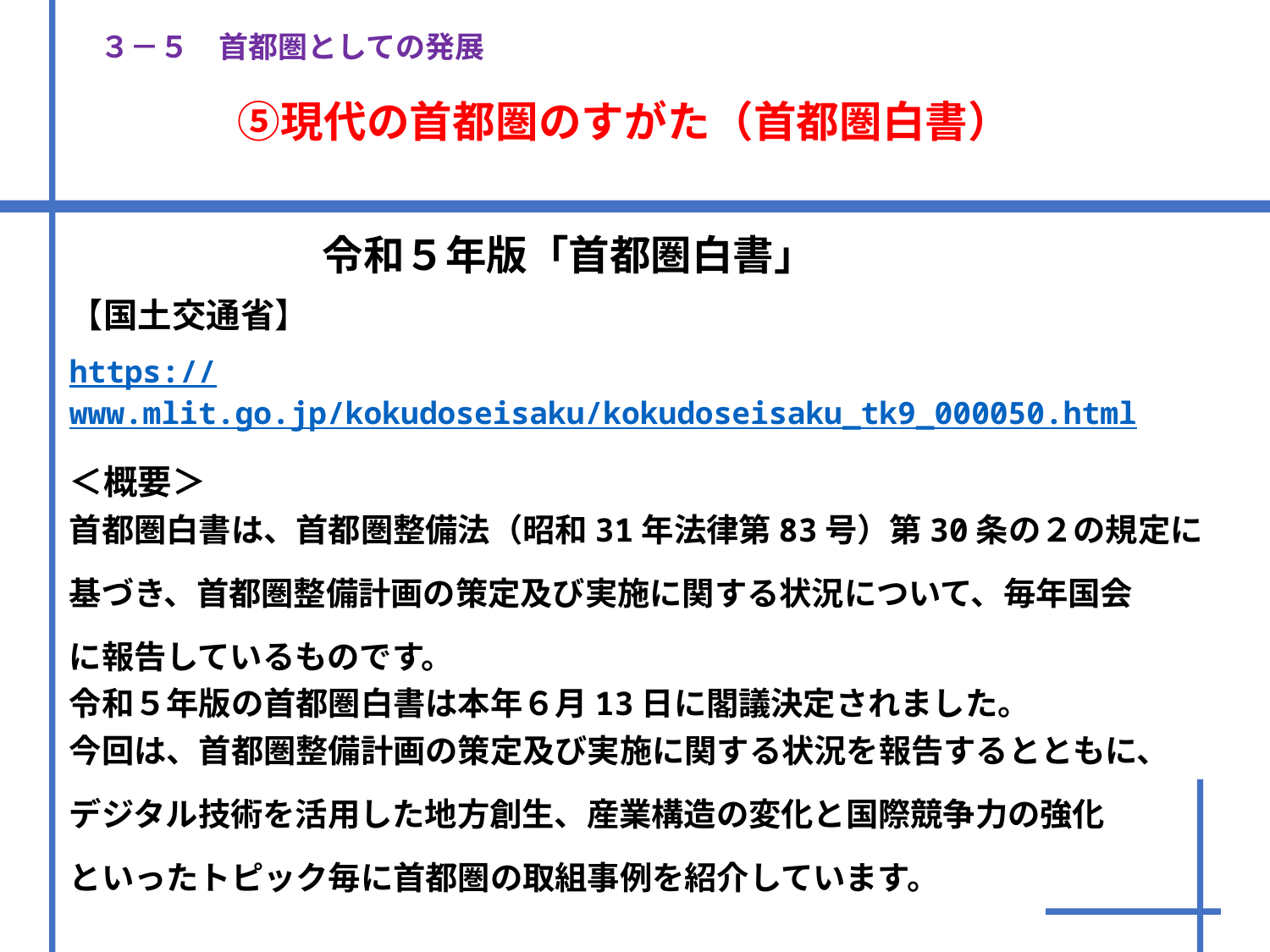

# ３－５　首都圏としての発展 　　　⑤現代の首都圏のすがた（首都圏白書）
　　　　　　令和５年版「首都圏白書」
【国土交通省】
https://www.mlit.go.jp/kokudoseisaku/kokudoseisaku_tk9_000050.html
＜概要＞
首都圏白書は、首都圏整備法（昭和31年法律第83号）第30条の２の規定に
基づき、首都圏整備計画の策定及び実施に関する状況について、毎年国会
に報告しているものです。
令和５年版の首都圏白書は本年６月13日に閣議決定されました。
今回は、首都圏整備計画の策定及び実施に関する状況を報告するとともに、
デジタル技術を活用した地方創生、産業構造の変化と国際競争力の強化
といったトピック毎に首都圏の取組事例を紹介しています。